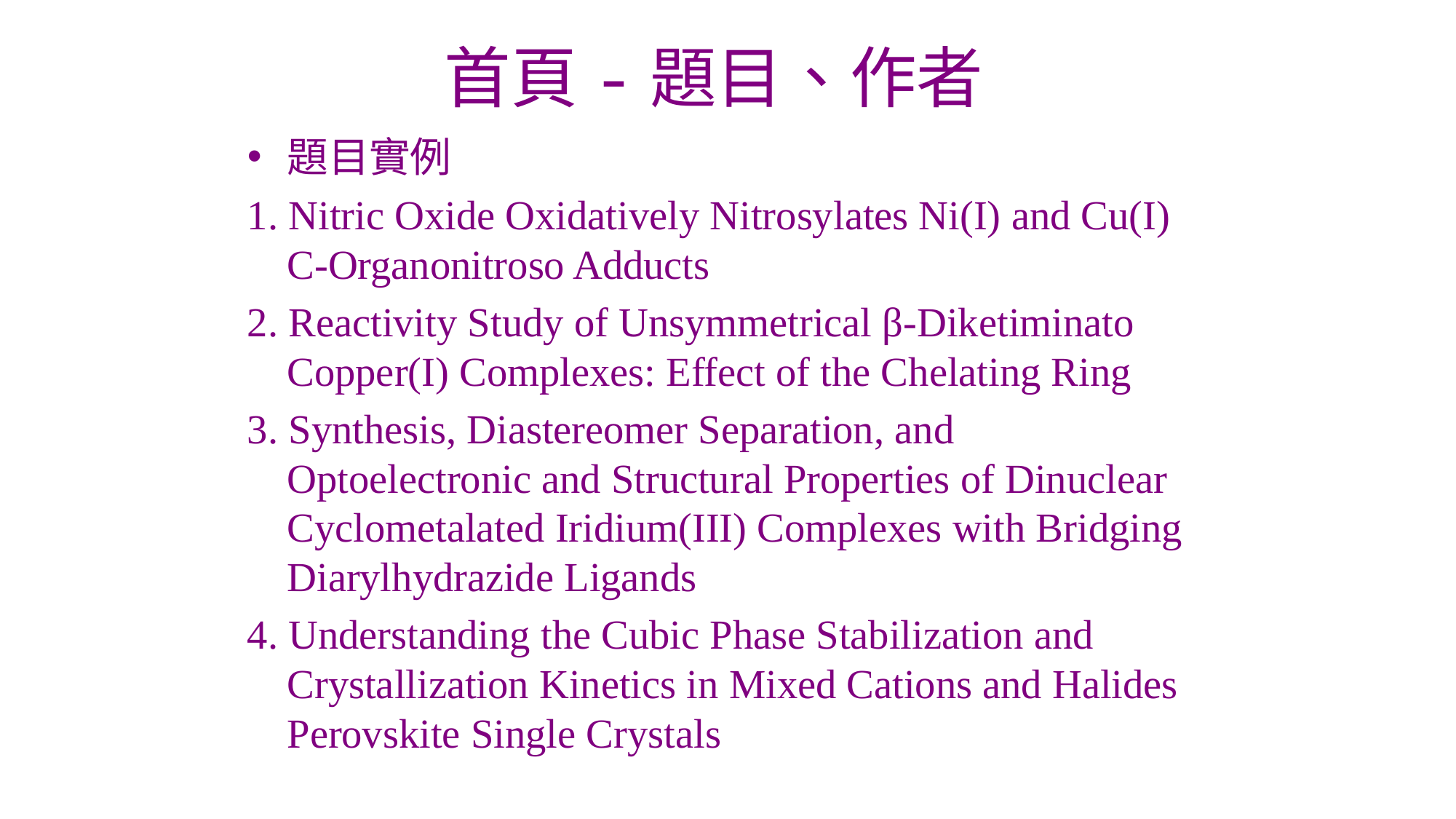

# 首頁-題目、作者
題目實例
1. Nitric Oxide Oxidatively Nitrosylates Ni(I) and Cu(I) C-Organonitroso Adducts
2. Reactivity Study of Unsymmetrical β-Diketiminato Copper(I) Complexes: Effect of the Chelating Ring
3. Synthesis, Diastereomer Separation, and Optoelectronic and Structural Properties of Dinuclear Cyclometalated Iridium(III) Complexes with Bridging Diarylhydrazide Ligands
4. Understanding the Cubic Phase Stabilization and Crystallization Kinetics in Mixed Cations and Halides Perovskite Single Crystals